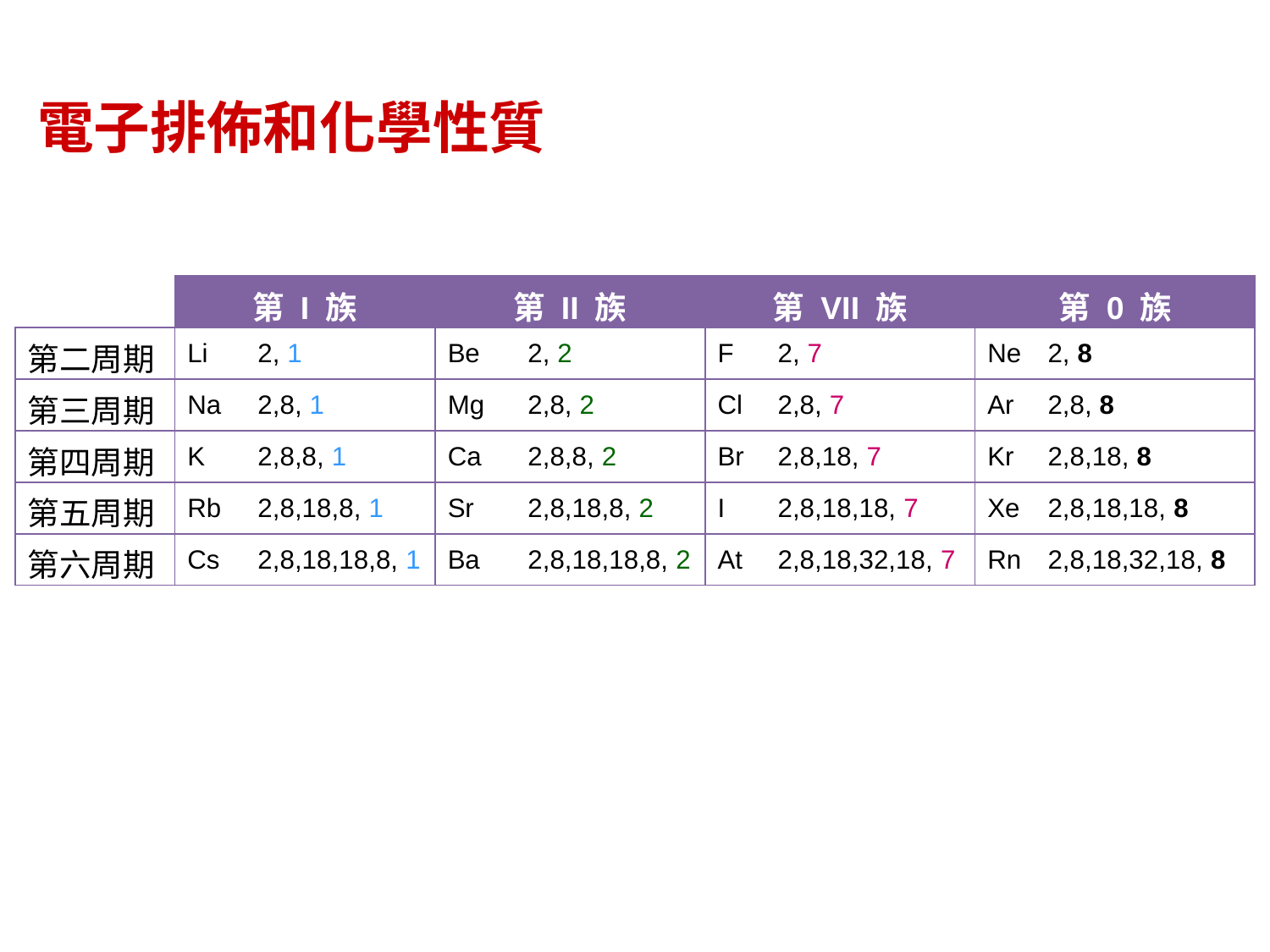

電子排佈和化學性質
|  | 第 I 族 |  | 第 II 族 |  | 第 VII 族 |  | 第 0 族 |  |
| --- | --- | --- | --- | --- | --- | --- | --- | --- |
| 第二周期 | Li | 2, 1 | Be | 2, 2 | F | 2, 7 | Ne | 2, 8 |
| 第三周期 | Na | 2,8, 1 | Mg | 2,8, 2 | Cl | 2,8, 7 | Ar | 2,8, 8 |
| 第四周期 | K | 2,8,8, 1 | Ca | 2,8,8, 2 | Br | 2,8,18, 7 | Kr | 2,8,18, 8 |
| 第五周期 | Rb | 2,8,18,8, 1 | Sr | 2,8,18,8, 2 | I | 2,8,18,18, 7 | Xe | 2,8,18,18, 8 |
| 第六周期 | Cs | 2,8,18,18,8, 1 | Ba | 2,8,18,18,8, 2 | At | 2,8,18,32,18, 7 | Rn | 2,8,18,32,18, 8 |